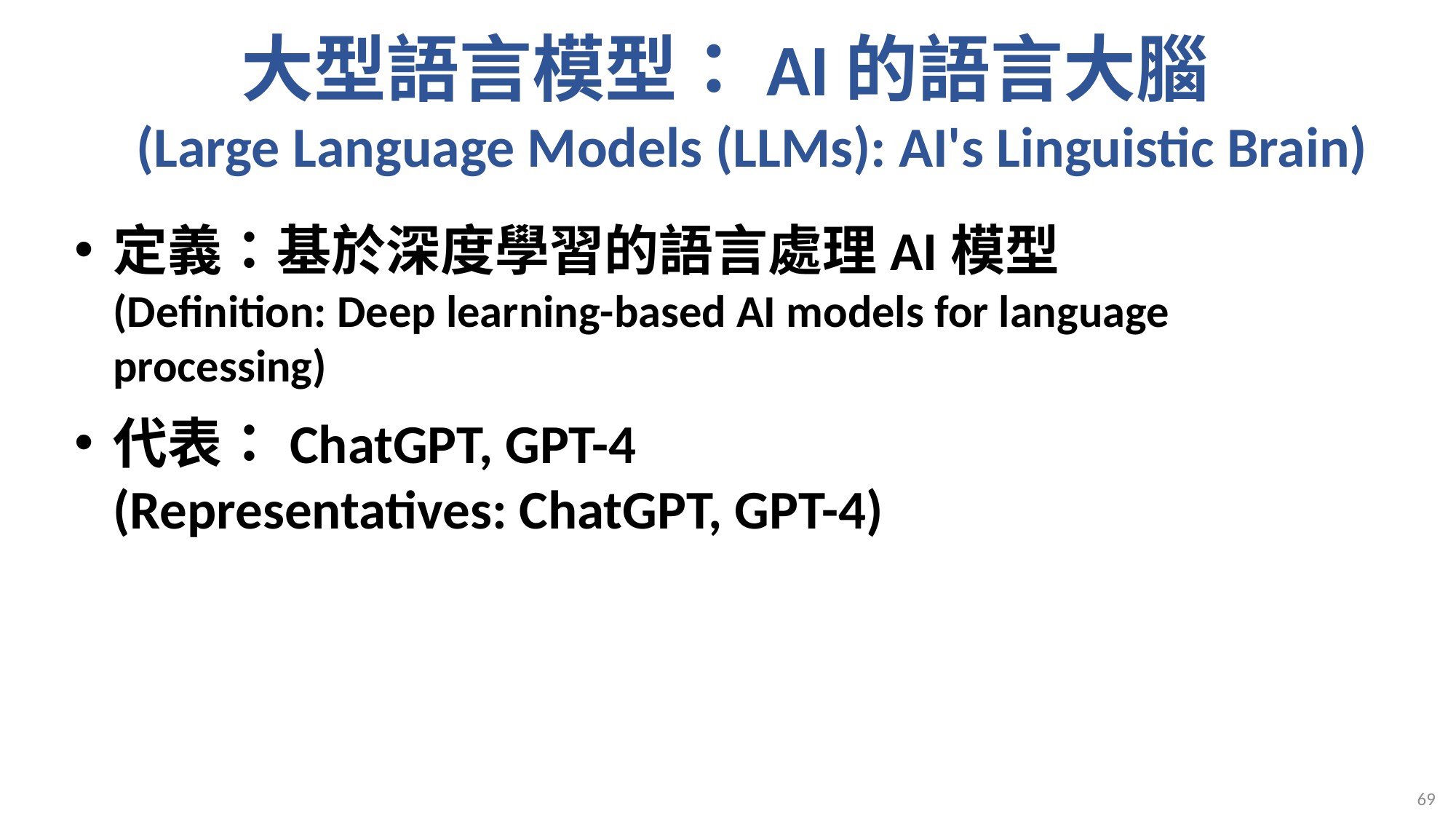

# 大型語言模型：AI的語言大腦 (Large Language Models (LLMs): AI's Linguistic Brain)
定義：基於深度學習的語言處理AI模型
(Definition: Deep learning-based AI models for language processing)
代表：ChatGPT, GPT-4
(Representatives: ChatGPT, GPT-4)
69